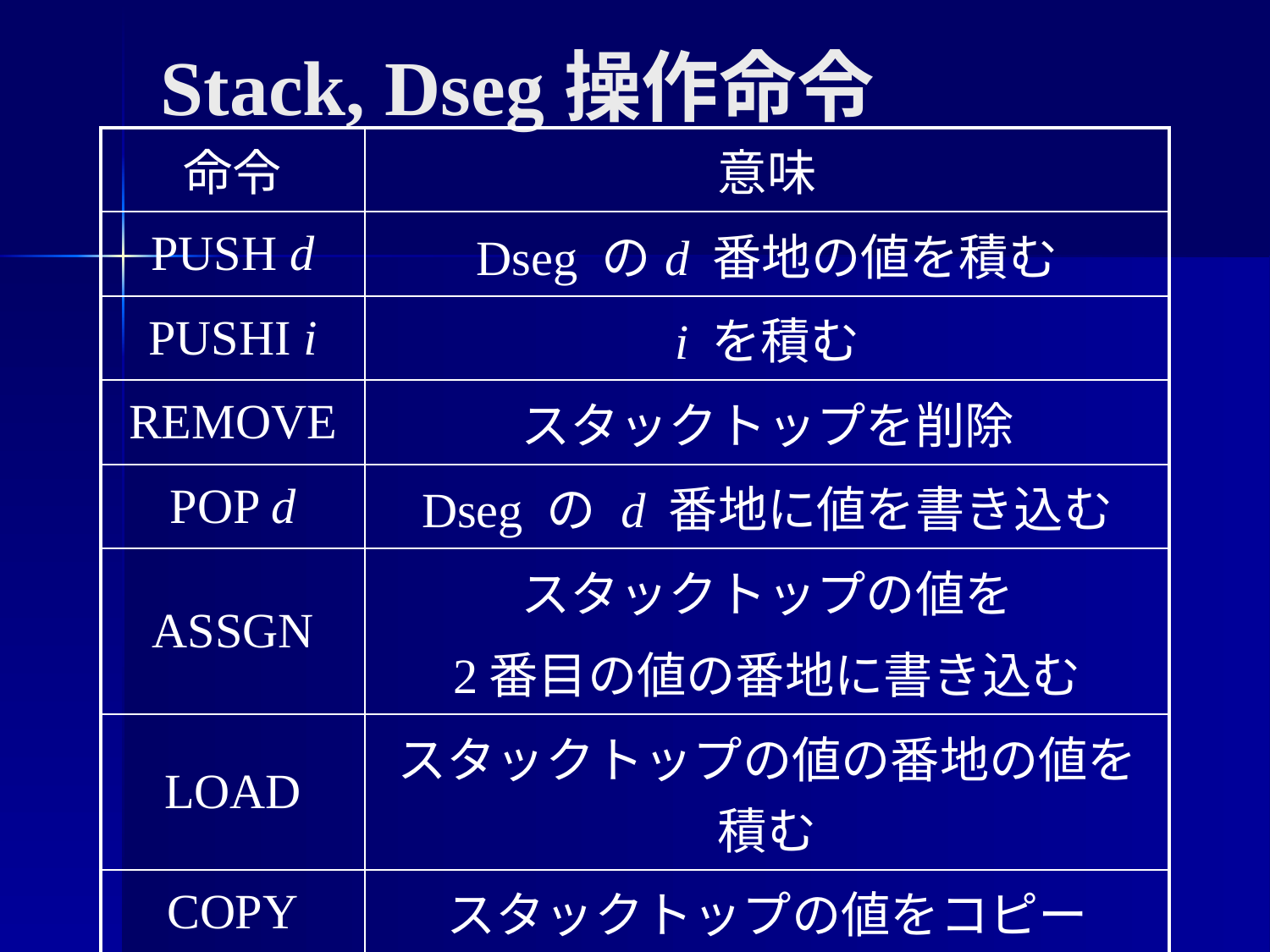

Stack, Dseg操作命令
| 命令 | 意味 |
| --- | --- |
| PUSH d | Dseg のd 番地の値を積む |
| PUSHI i | i を積む |
| REMOVE | スタックトップを削除 |
| POP d | Dseg の d 番地に値を書き込む |
| ASSGN | スタックトップの値を 2番目の値の番地に書き込む |
| LOAD | スタックトップの値の番地の値を積む |
| COPY | スタックトップの値をコピー |
| INC | スタックトップの値を1増やす |
| DEC | スタックトップの値を1減らす |